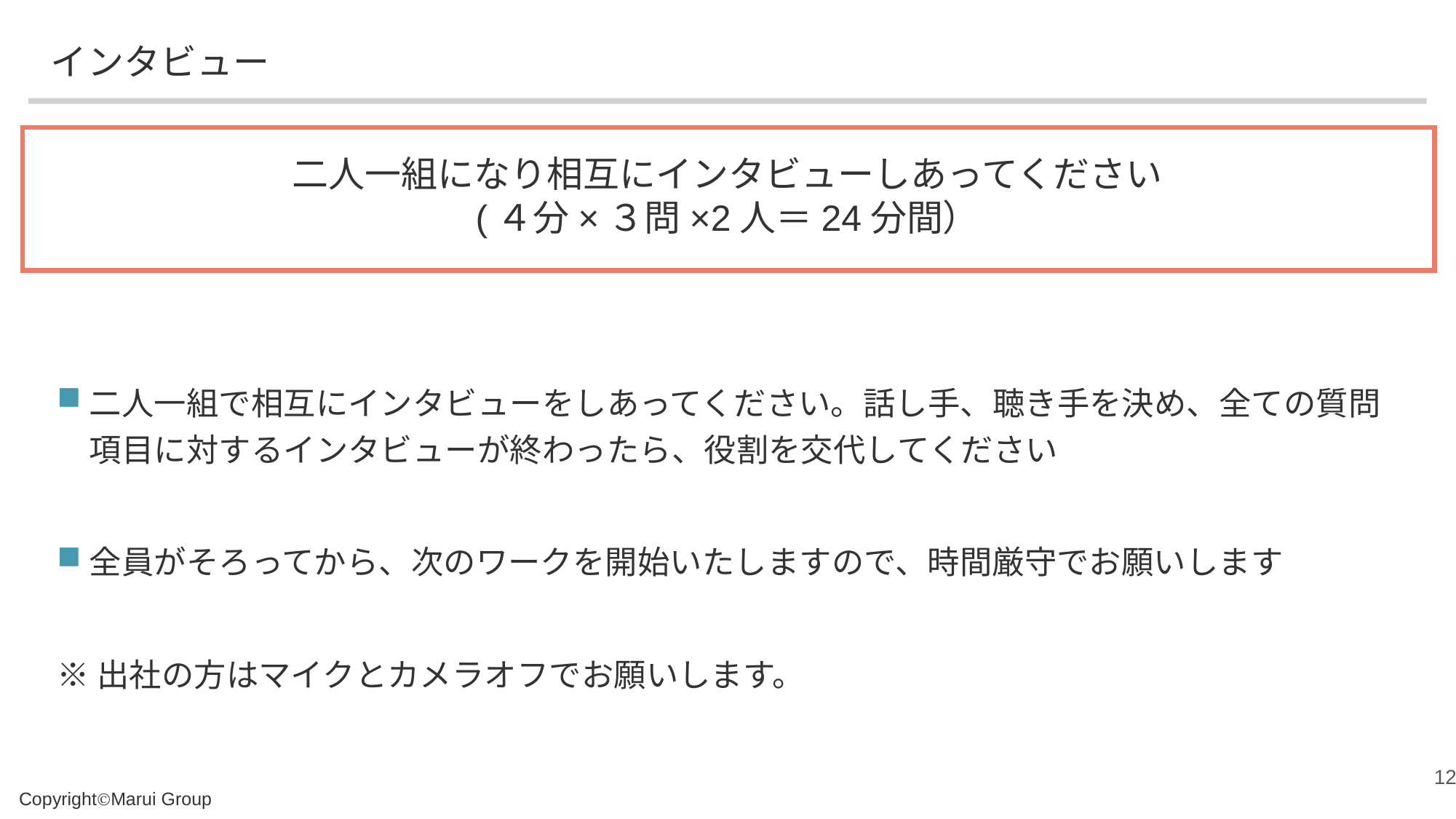

# インタビュー

二人一組になり相互にインタビューしあってください
(４分×３問×2人＝24分間）

二人一組で相互にインタビューをしあってください。話し手、聴き手を決め、全ての質問項目に対するインタビューが終わったら、役割を交代してください

全員がそろってから、次のワークを開始いたしますので、時間厳守でお願いします

※出社の方はマイクとカメラオフでお願いします。
CopyrightⒸMarui Group